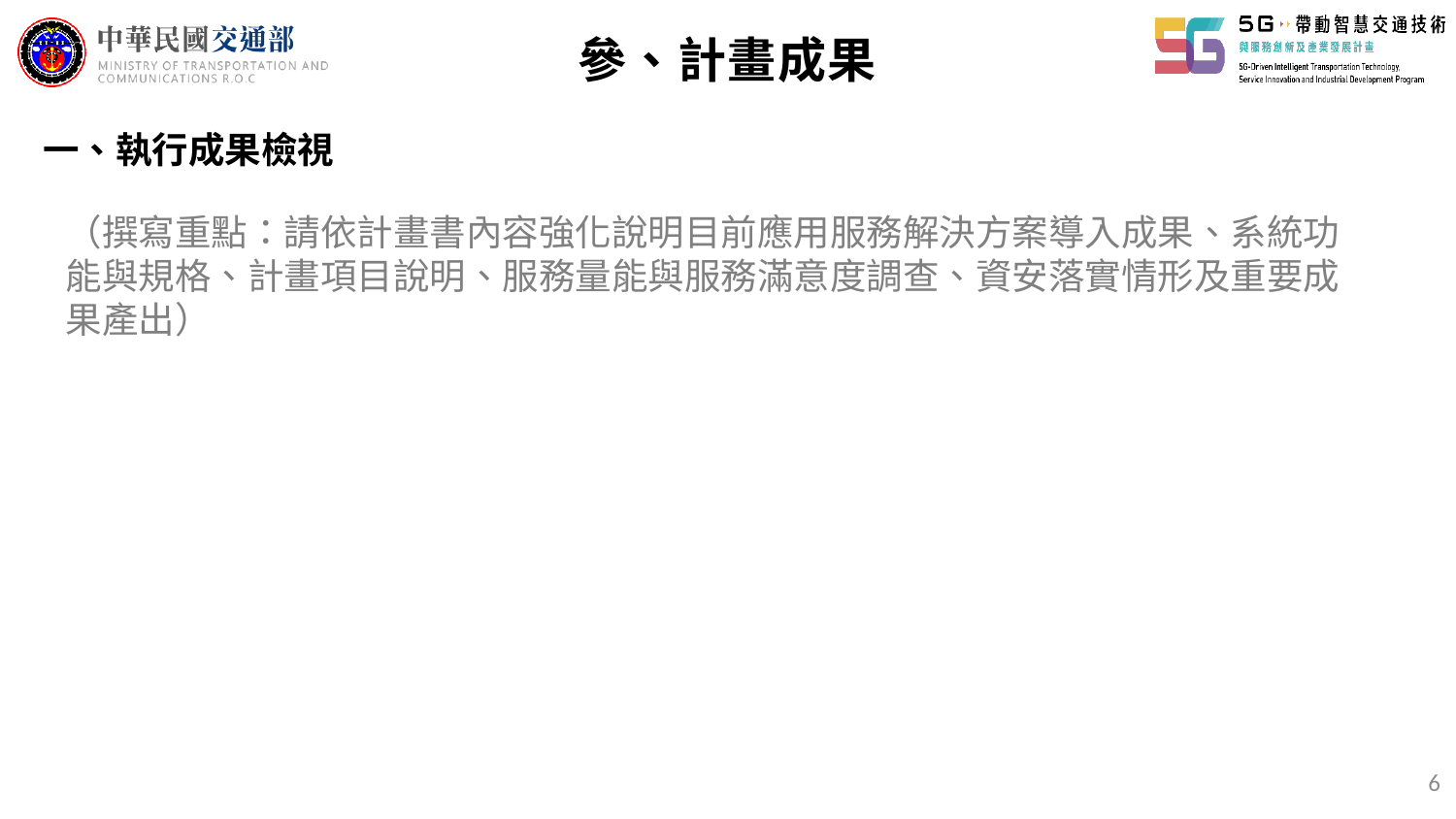

參、計畫成果
一、執行成果檢視
（撰寫重點：請依計畫書內容強化說明目前應用服務解決方案導入成果、系統功能與規格、計畫項目說明、服務量能與服務滿意度調查、資安落實情形及重要成果產出）
6